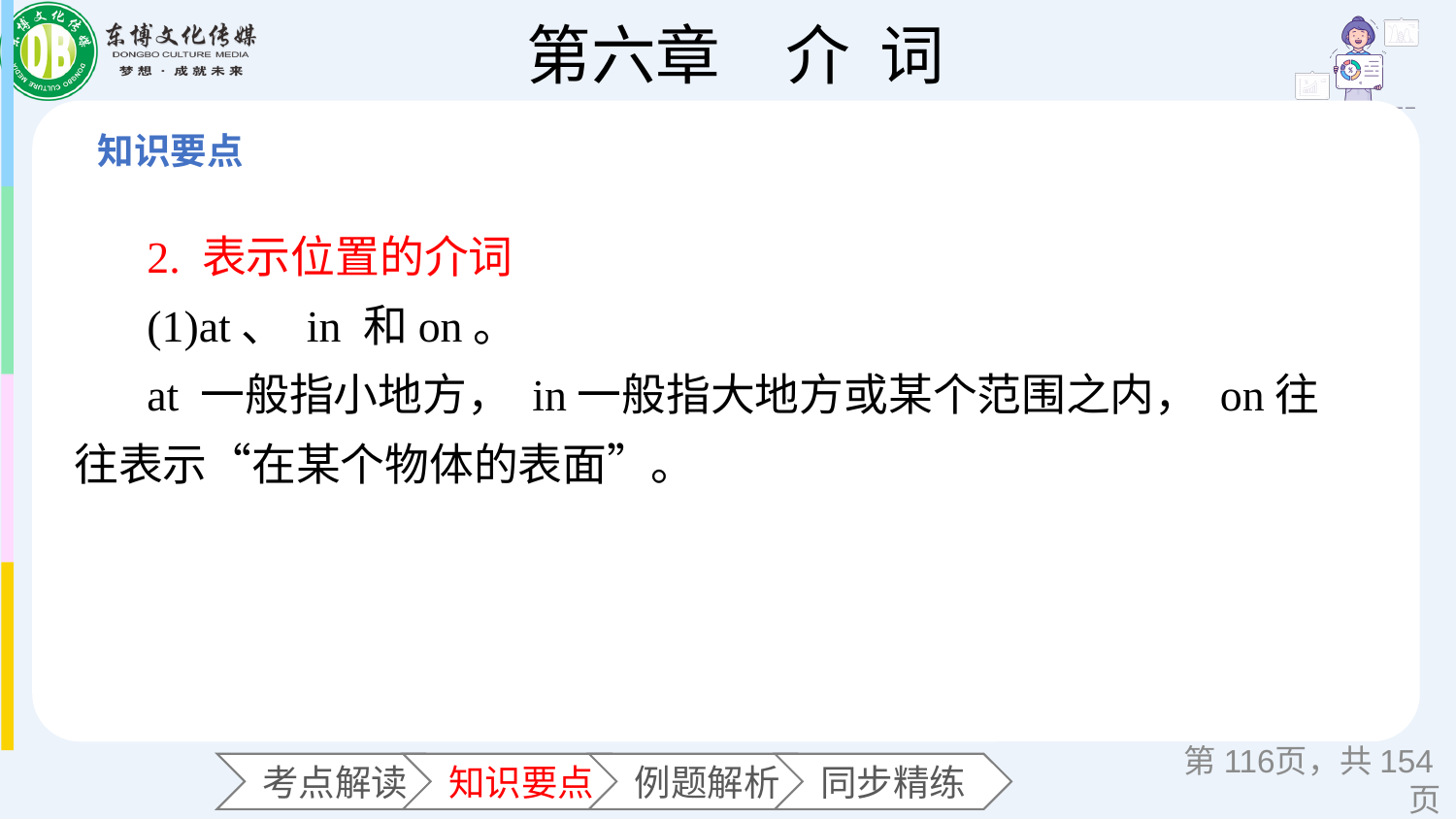

2. 表示位置的介词
(1)at、 in 和on。
at 一般指小地方， in一般指大地方或某个范围之内， on往往表示“在某个物体的表面”。
第116页，共154页